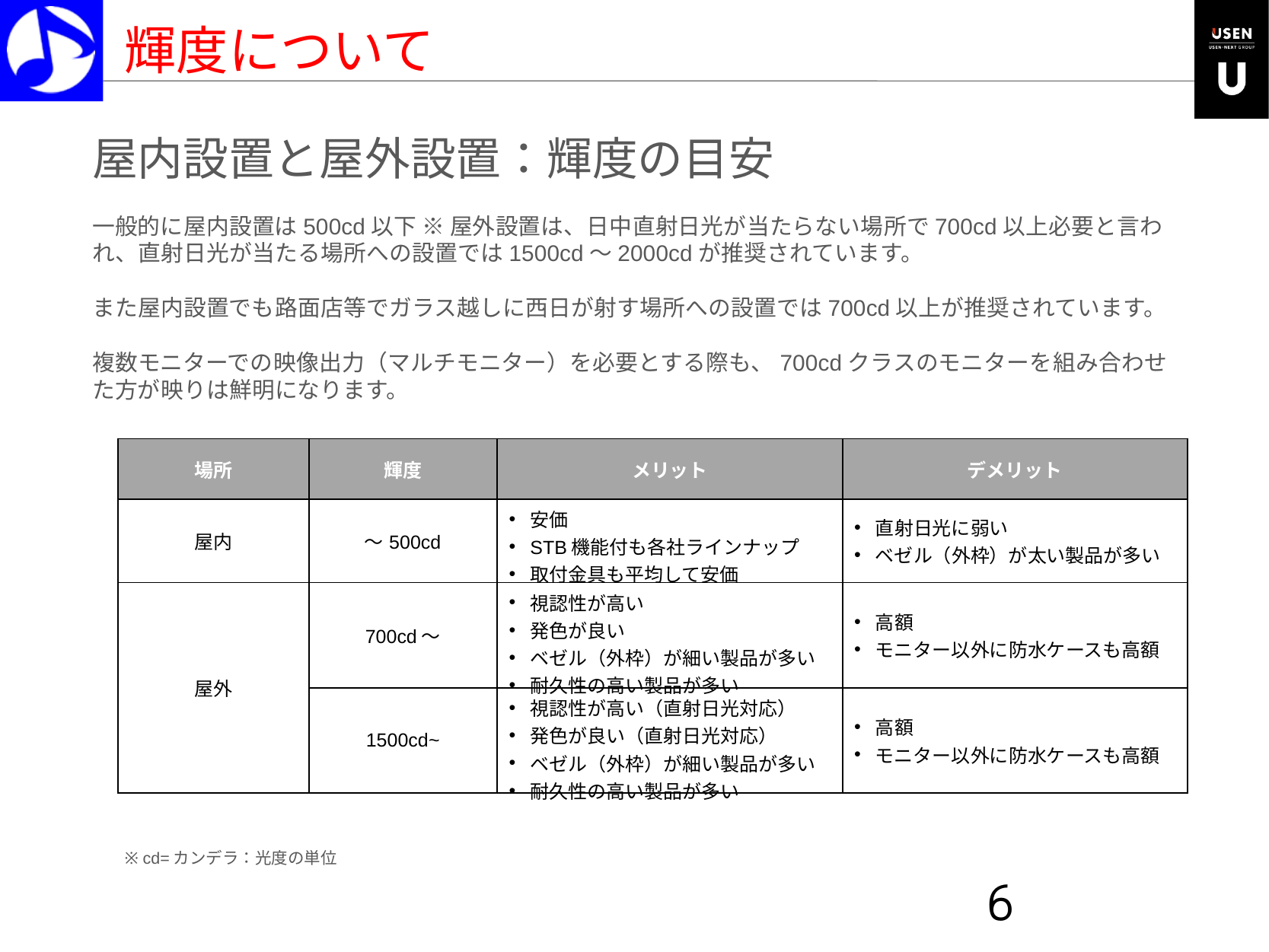

輝度について
屋内設置と屋外設置：輝度の目安

一般的に屋内設置は500cd以下 ※ 屋外設置は、日中直射日光が当たらない場所で700cd以上必要と言われ、直射日光が当たる場所への設置では1500cd～2000cdが推奨されています。

また屋内設置でも路面店等でガラス越しに西日が射す場所への設置では700cd以上が推奨されています。

複数モニターでの映像出力（マルチモニター）を必要とする際も、700cdクラスのモニターを組み合わせた方が映りは鮮明になります。
| 場所 | 輝度 | メリット | デメリット |
| --- | --- | --- | --- |
| 屋内 | ～500cd | 安価 STB機能付も各社ラインナップ 取付金具も平均して安価 | 直射日光に弱い ベゼル（外枠）が太い製品が多い |
| 屋外 | 700cd～ | 視認性が高い 発色が良い ベゼル（外枠）が細い製品が多い 耐久性の高い製品が多い | 高額 モニター以外に防水ケースも高額 |
|  | 1500cd~ | 視認性が高い（直射日光対応） 発色が良い（直射日光対応） ベゼル（外枠）が細い製品が多い 耐久性の高い製品が多い | 高額 モニター以外に防水ケースも高額 |
※ cd=カンデラ：光度の単位
6